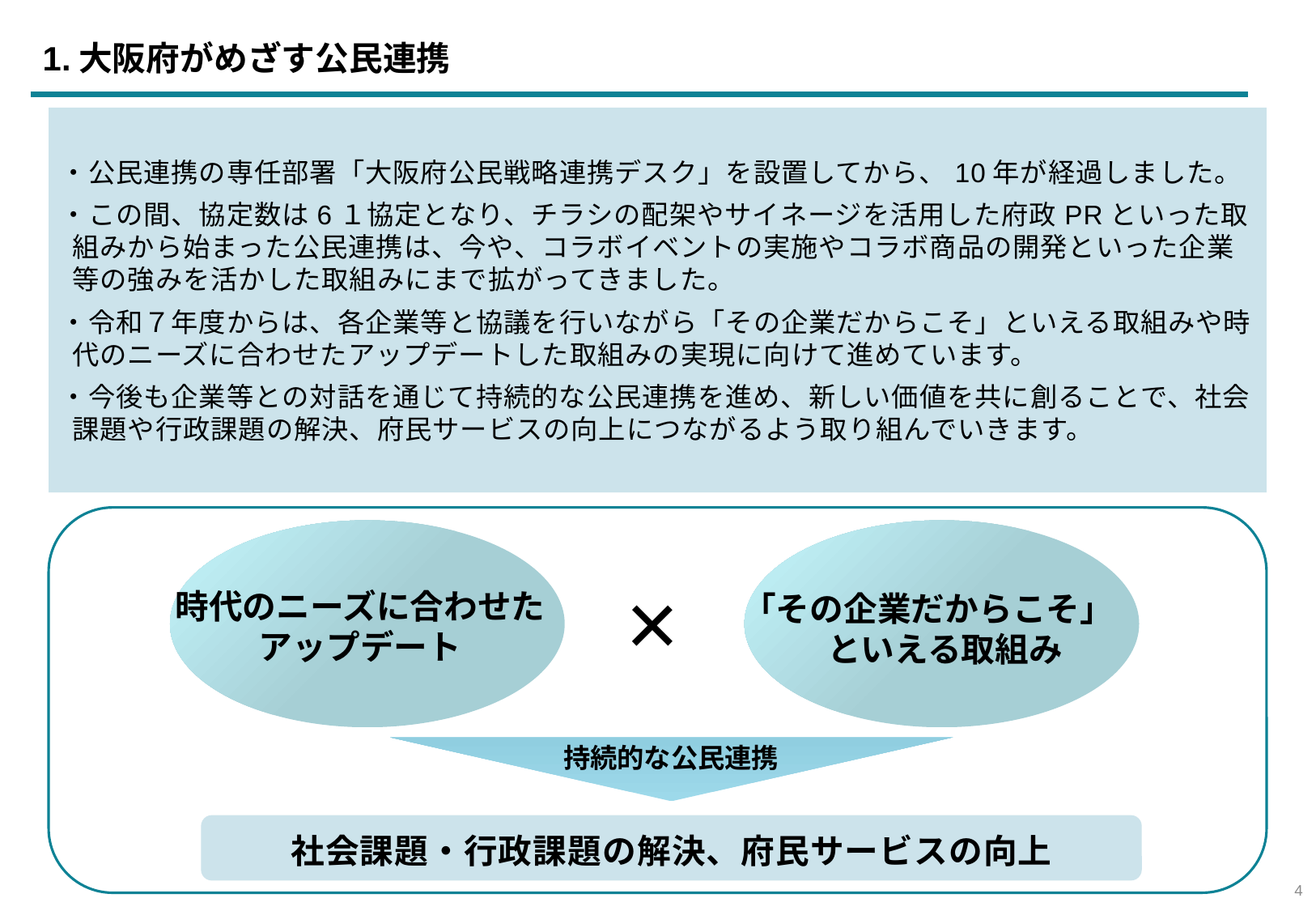

1.大阪府がめざす公民連携

・公民連携の専任部署「大阪府公民戦略連携デスク」を設置してから、10年が経過しました。
・この間、協定数は6１協定となり、チラシの配架やサイネージを活用した府政PRといった取組みから始まった公民連携は、今や、コラボイベントの実施やコラボ商品の開発といった企業等の強みを活かした取組みにまで拡がってきました。
・令和７年度からは、各企業等と協議を行いながら「その企業だからこそ」といえる取組みや時代のニーズに合わせたアップデートした取組みの実現に向けて進めています。
・今後も企業等との対話を通じて持続的な公民連携を進め、新しい価値を共に創ることで、社会課題や行政課題の解決、府民サービスの向上につながるよう取り組んでいきます。

プロジェクト分析スライド 3

×
時代のニーズに合わせた
アップデート
「その企業だからこそ」
といえる取組み
持続的な公民連携

社会課題・行政課題の解決、府民サービスの向上
4